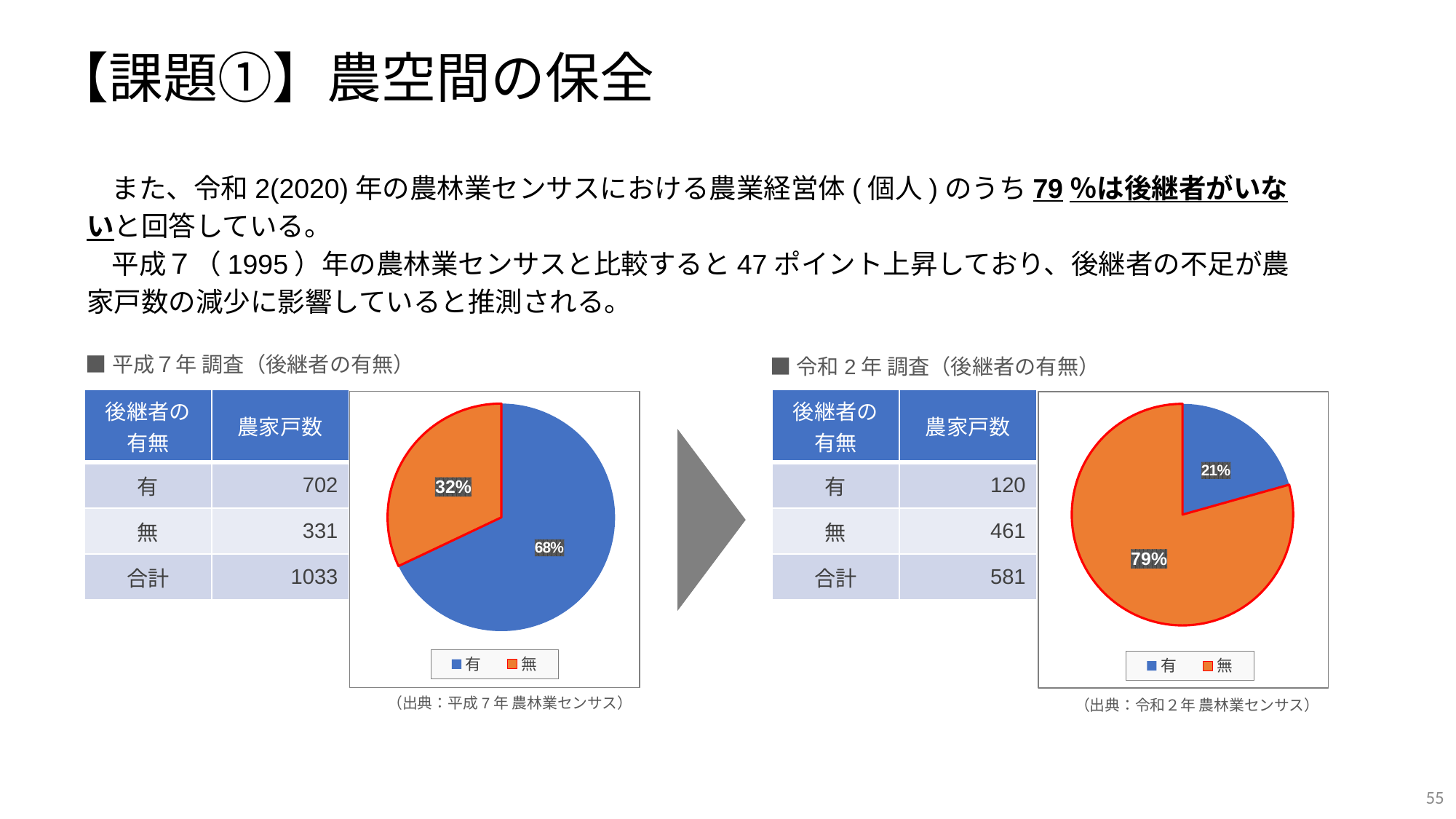

【課題①】農空間の保全
   また、令和2(2020)年の農林業センサスにおける農業経営体(個人)のうち79％は後継者がいないと回答している。
   平成７（1995）年の農林業センサスと比較すると47ポイント上昇しており、後継者の不足が農家戸数の減少に影響していると推測される。
■平成７年 調査（後継者の有無）
■令和2年 調査（後継者の有無）
| 後継者の有無 | 農家戸数 |
| --- | --- |
| 有 | 702 |
| 無 | 331 |
| 合計 | 1033 |
| 後継者の有無 | 農家戸数 |
| --- | --- |
| 有 | 120 |
| 無 | 461 |
| 合計 | 581 |

### Chart

| Category | 農家戸数 |
|---|---|
| 有 | 702.0 |
| 無 | 331.0 |

### Chart

| Category | 農家戸数 |
|---|---|
| 有 | 120.0 |
| 無 | 461.0 |
（出典：平成7年 農林業センサス）

（出典：令和２年 農林業センサス）

55